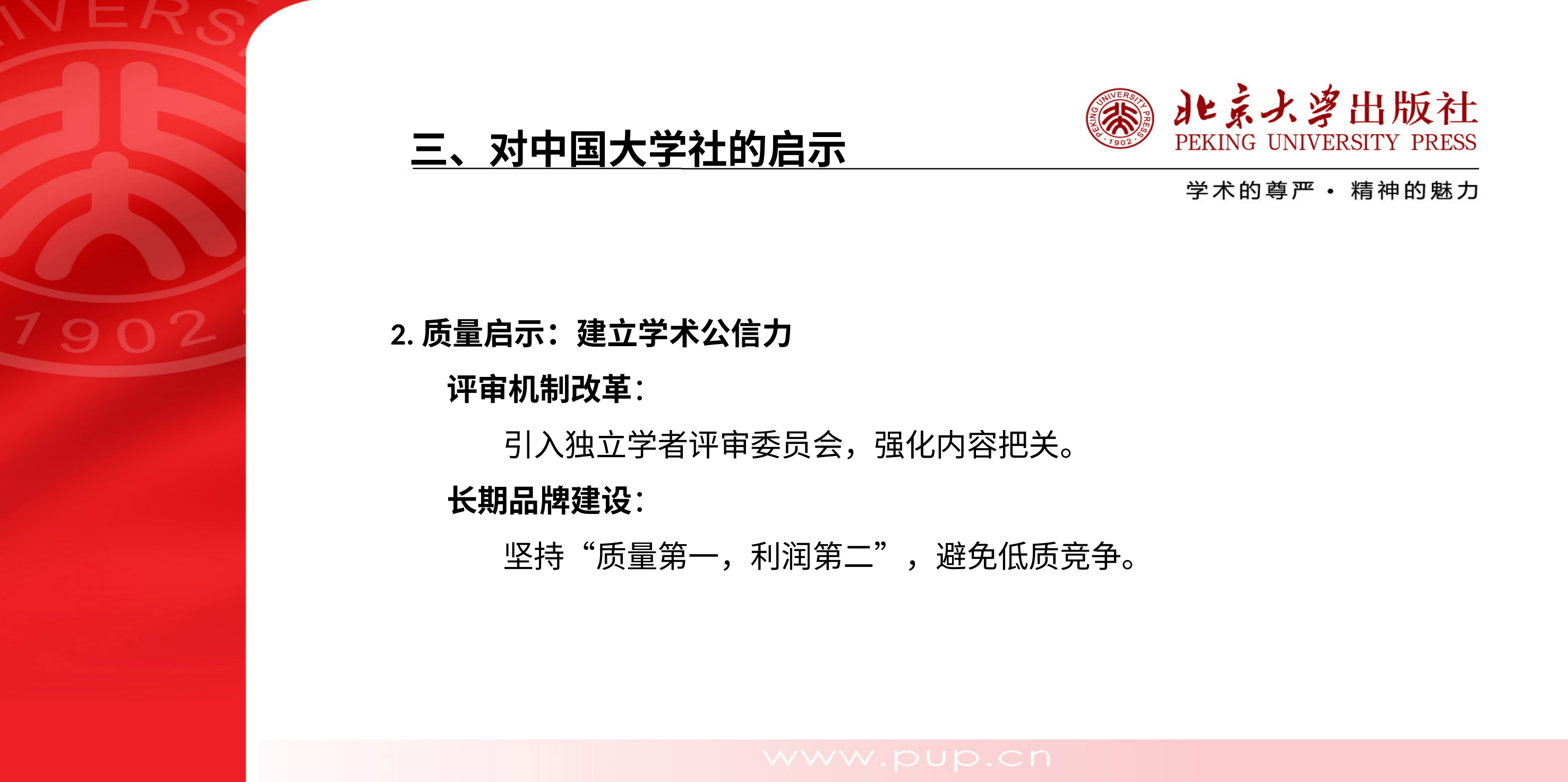

三、对中国大学社的启示
2.质量启示：建立学术公信力
评审机制改革：
引入独立学者评审委员会，强化内容把关。
长期品牌建设：
坚持“质量第一，利润第二”，避免低质竞争。